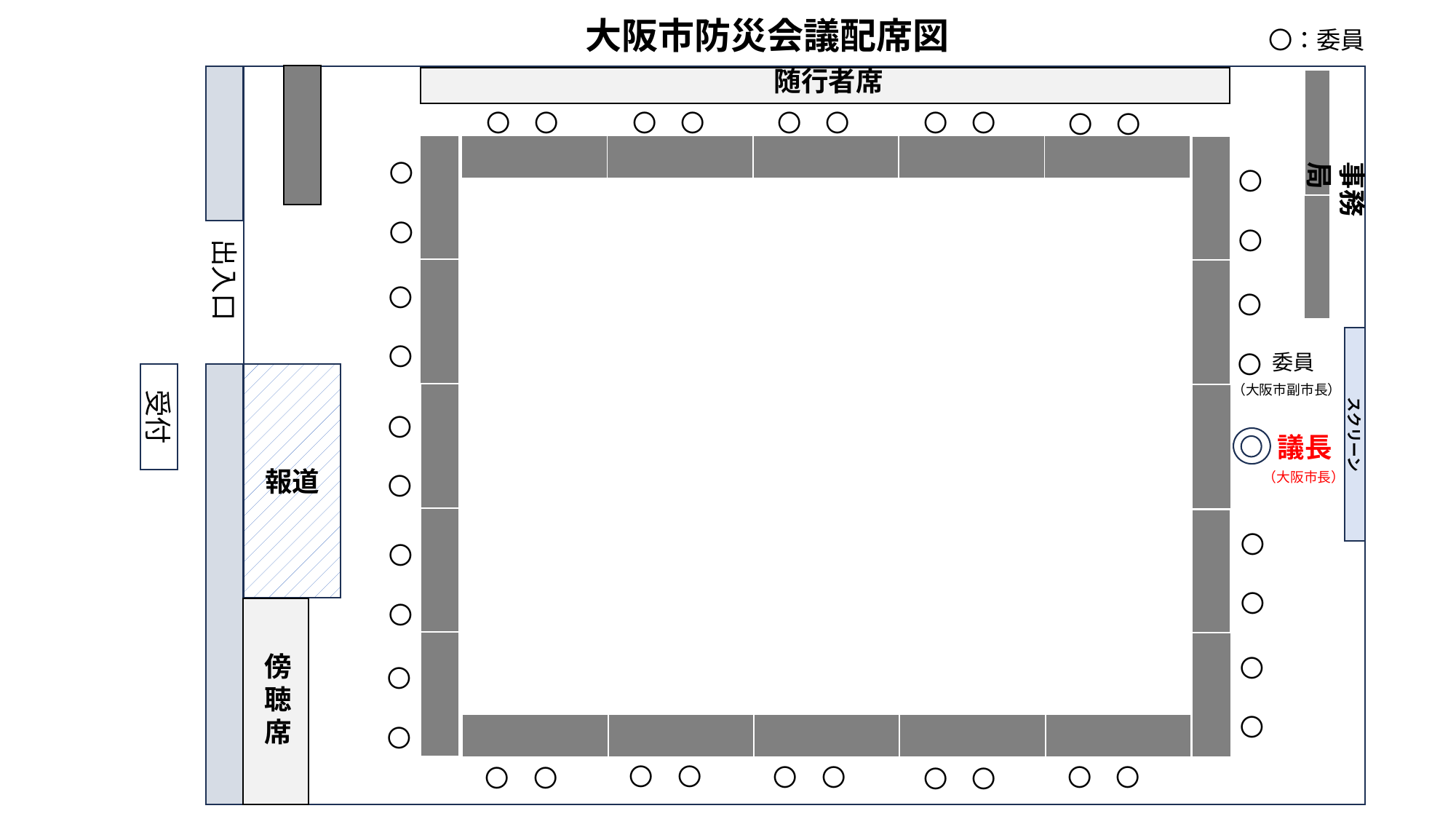

大阪市防災会議配席図
随行者席
〇：委員

〇　〇
〇　〇
〇　〇
〇　〇
〇　〇

〇 　 〇
〇　  〇
〇  　〇
〇 　 〇

|  |  |  |  |  |
| --- | --- | --- | --- | --- |

事務局
出入口

スクリーン
委員
受付

報道
（大阪市副市長）
議長

〇　  〇

（大阪市長）
〇  　〇
〇 　 〇
〇　  〇

傍聴席
〇  　〇
|  |  |  |  |  |
| --- | --- | --- | --- | --- |
〇　〇
〇　〇
〇　〇
〇　〇
〇　〇